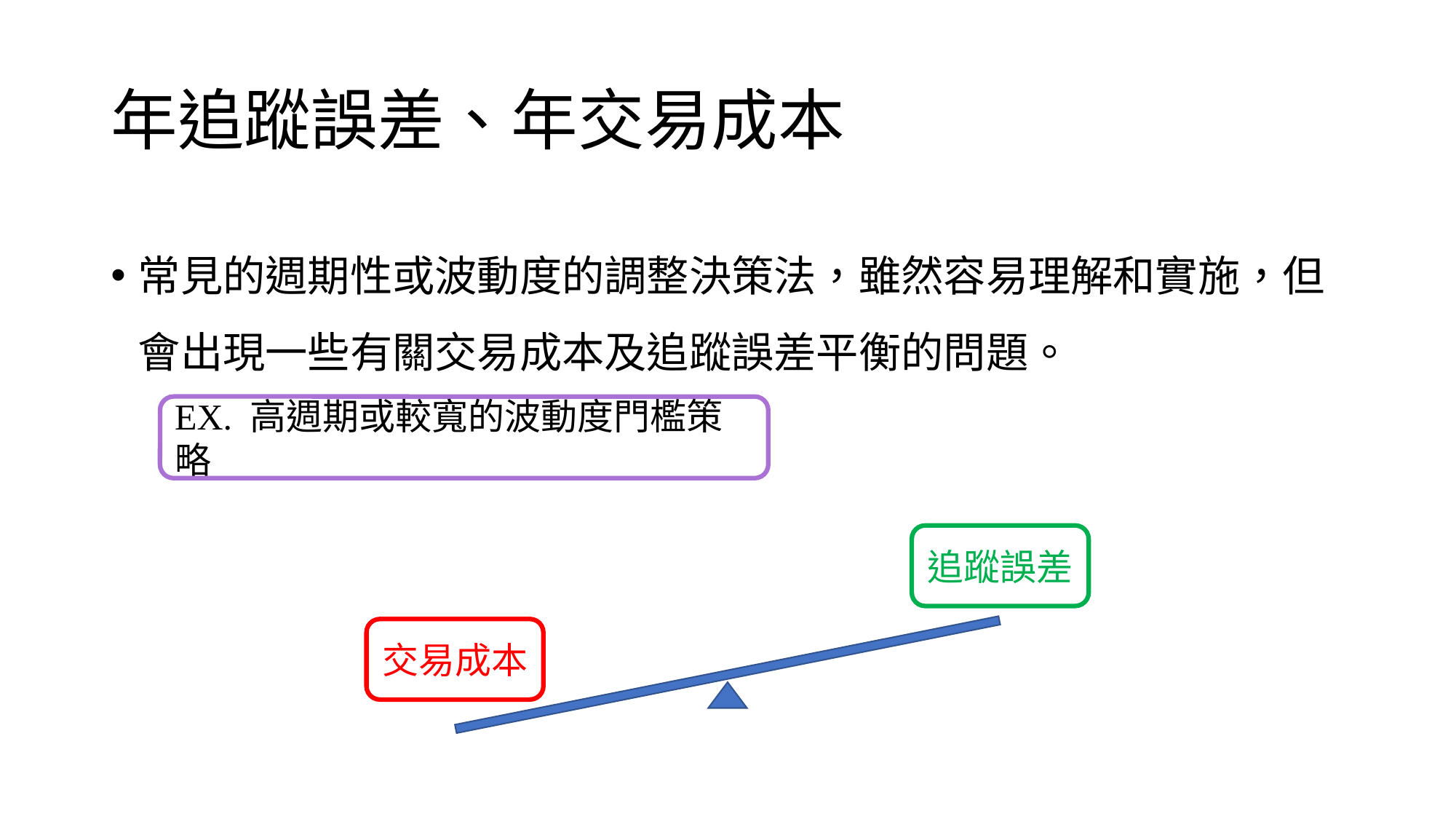

# 年追蹤誤差、年交易成本
常見的週期性或波動度的調整決策法，雖然容易理解和實施，但會出現一些有關交易成本及追蹤誤差平衡的問題。
EX. 高週期或較寬的波動度門檻策略
追蹤誤差
交易成本